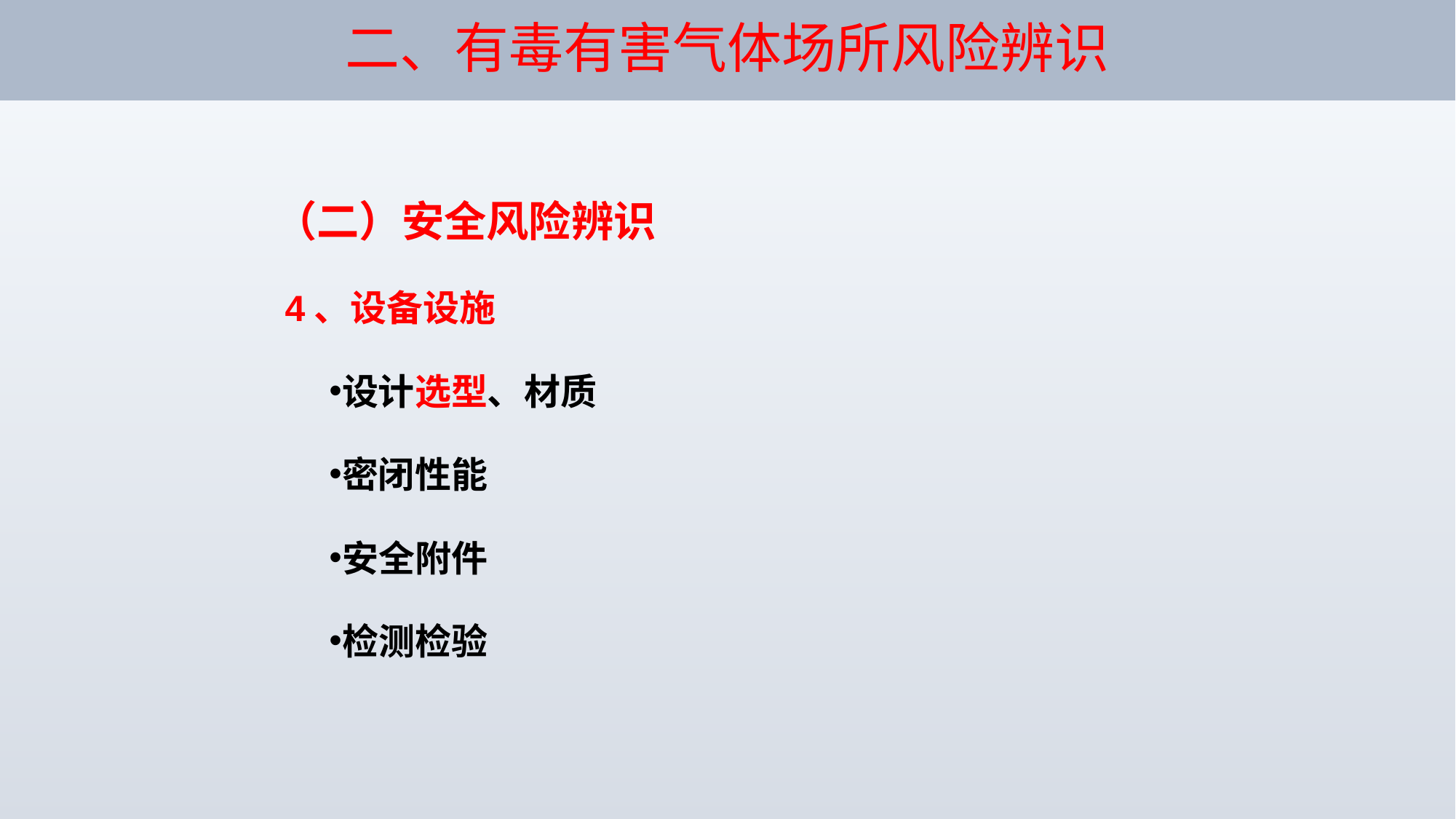

# 二、有毒有害气体场所风险辨识
（二）安全风险辨识
 4、设备设施
设计选型、材质
密闭性能
安全附件
检测检验